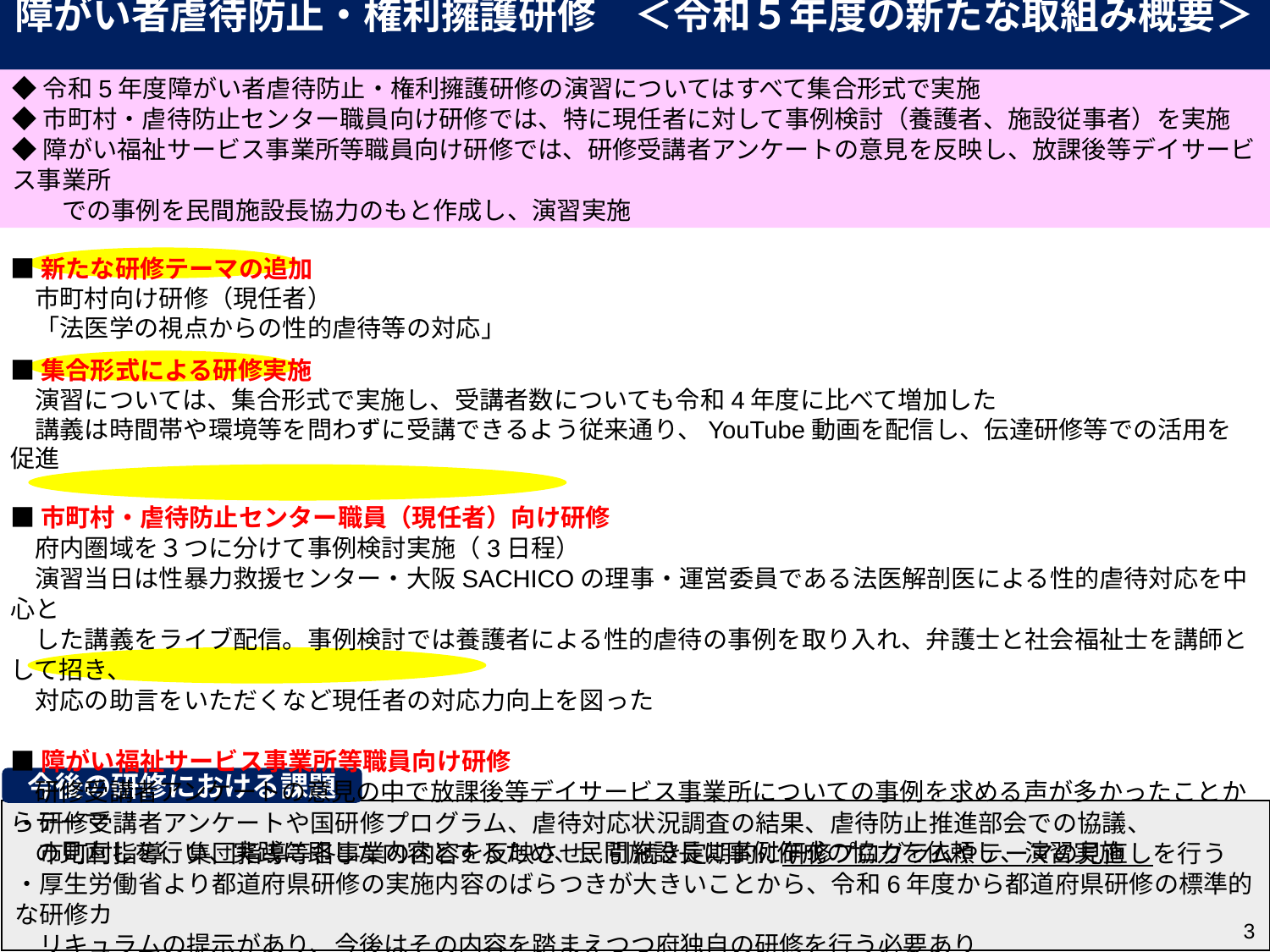

障がい者虐待防止・権利擁護研修　＜令和５年度の新たな取組み概要＞
◆令和5年度障がい者虐待防止・権利擁護研修の演習についてはすべて集合形式で実施
◆市町村・虐待防止センター職員向け研修では、特に現任者に対して事例検討（養護者、施設従事者）を実施
◆障がい福祉サービス事業所等職員向け研修では、研修受講者アンケートの意見を反映し、放課後等デイサービス事業所
　　での事例を民間施設長協力のもと作成し、演習実施
■新たな研修テーマの追加
　市町村向け研修（現任者）
　「法医学の視点からの性的虐待等の対応」

■集合形式による研修実施
　演習については、集合形式で実施し、受講者数についても令和4年度に比べて増加した
　講義は時間帯や環境等を問わずに受講できるよう従来通り、YouTube動画を配信し、伝達研修等での活用を促進

■市町村・虐待防止センター職員（現任者）向け研修
　府内圏域を３つに分けて事例検討実施（3日程）
　演習当日は性暴力救援センター・大阪SACHICOの理事・運営委員である法医解剖医による性的虐待対応を中心と
　した講義をライブ配信。事例検討では養護者による性的虐待の事例を取り入れ、弁護士と社会福祉士を講師として招き、
　対応の助言をいただくなど現任者の対応力向上を図った

■障がい福祉サービス事業所等職員向け研修
　研修受講者アンケートの意見の中で放課後等デイサービス事業所についての事例を求める声が多かったことからテーマ
　の見直しを行い、実践に即した内容とするため、民間施設長に事例作成の協力を依頼し、演習実施

今後の研修における課題
・研修受講者アンケートや国研修プログラム、虐待対応状況調査の結果、虐待防止推進部会での協議、
　市町村指導、集団指導等各事業の内容を反映させ、引続き定期的に研修プログラムやテーマの見直しを行う
・厚生労働省より都道府県研修の実施内容のばらつきが大きいことから、令和6年度から都道府県研修の標準的な研修カ
　リキュラムの提示があり、今後はその内容を踏まえつつ府独自の研修を行う必要あり
3